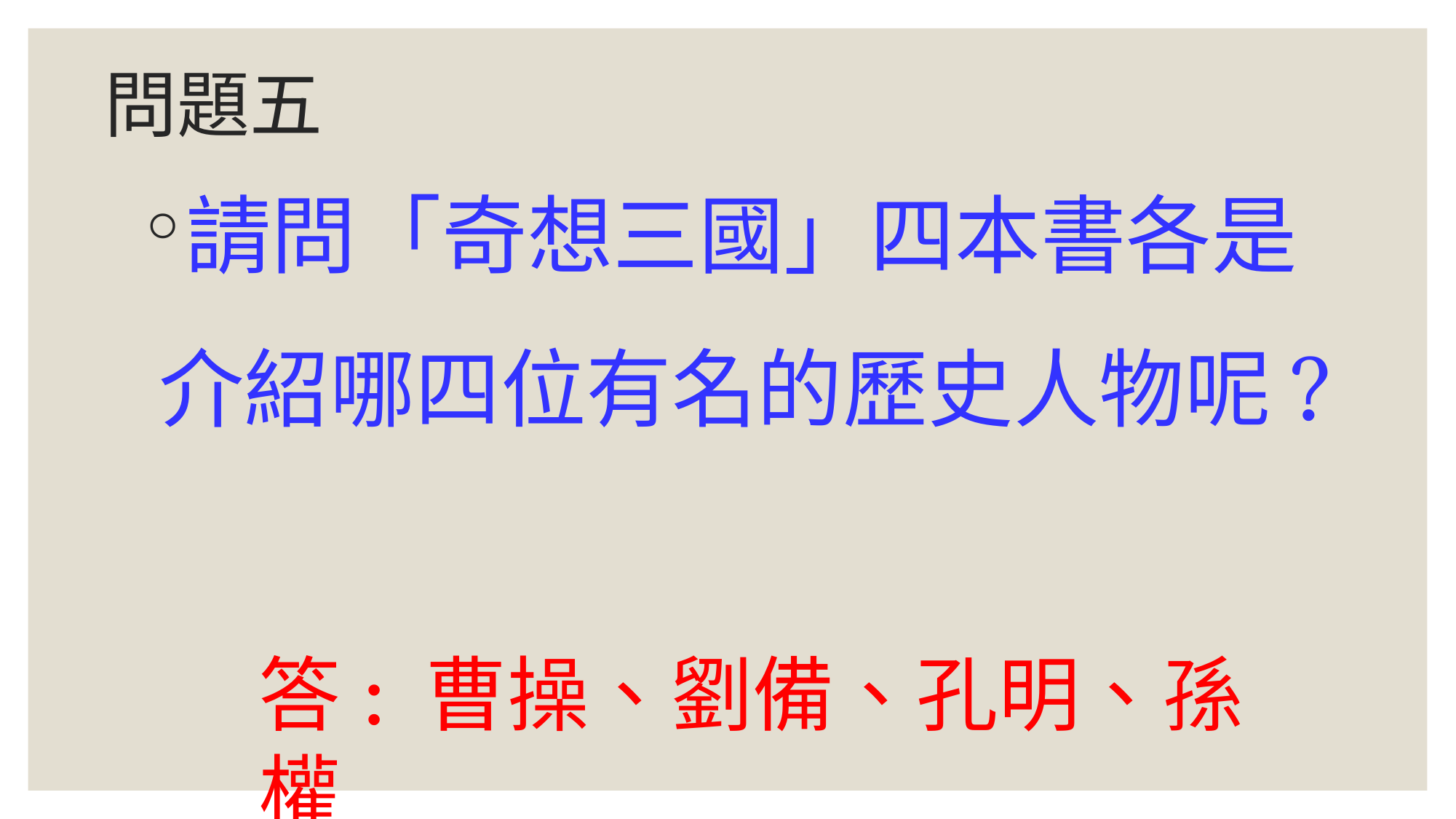

# 問題五
請問「奇想三國」四本書各是介紹哪四位有名的歷史人物呢?
答: 曹操、劉備、孔明、孫權